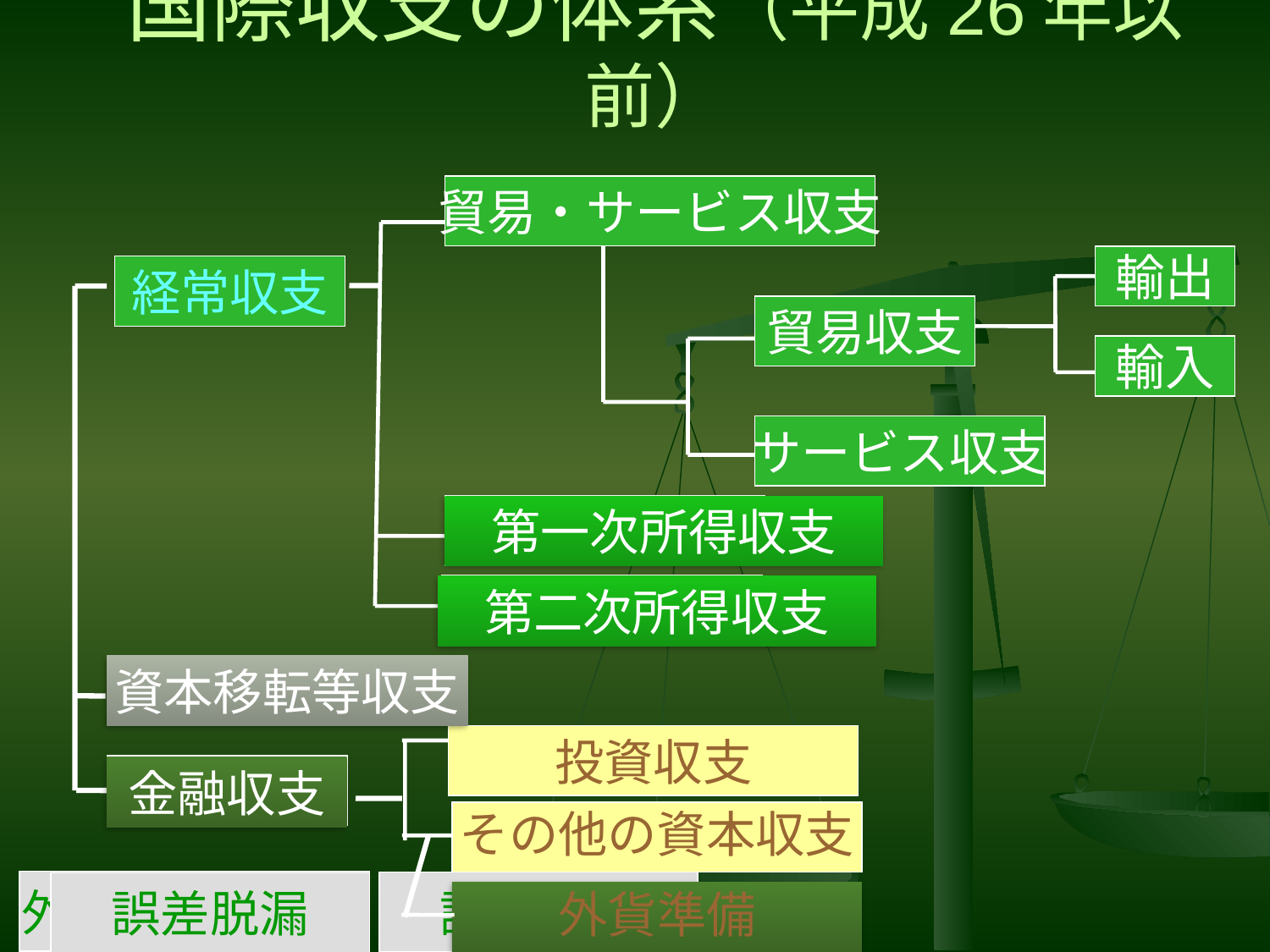

# 国際収支の体系（平成26年以前）

貿易・サービス収支

輸出
経常収支

貿易収支

輸入

サービス収支

第一次所得収支
所得収支

経常移転収支
第二次所得収支
経常移転収支

資本移転等収支

投資収支

資本収支
金融収支

その他の資本収支

外貨準備の増減
誤差脱漏
誤差脱漏
外貨準備